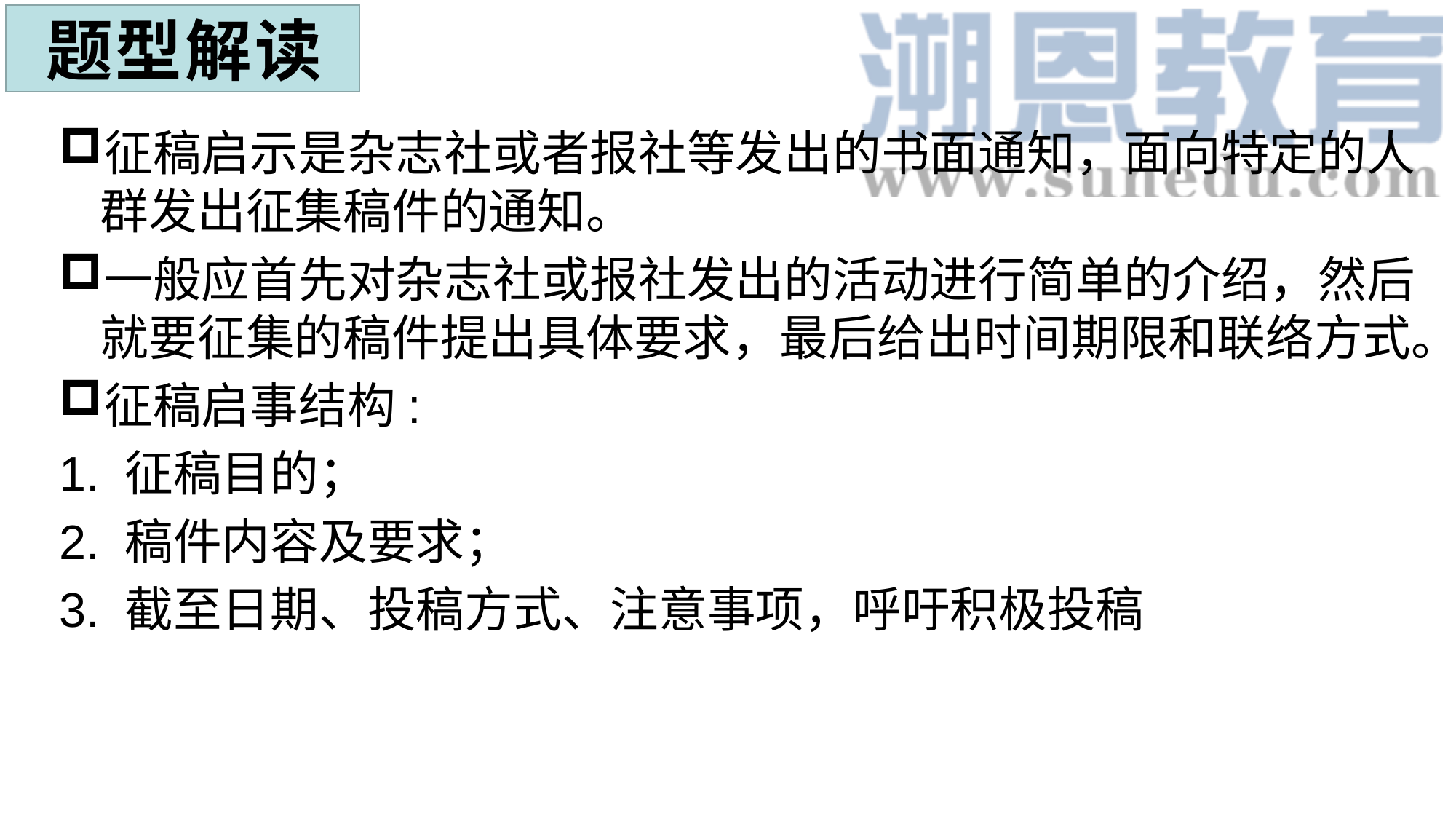

题型解读
征稿启示是杂志社或者报社等发出的书面通知，面向特定的人群发出征集稿件的通知。
一般应首先对杂志社或报社发出的活动进行简单的介绍，然后就要征集的稿件提出具体要求，最后给出时间期限和联络方式。
征稿启事结构:
1. 征稿目的；
2. 稿件内容及要求；
3. 截至日期、投稿方式、注意事项，呼吁积极投稿